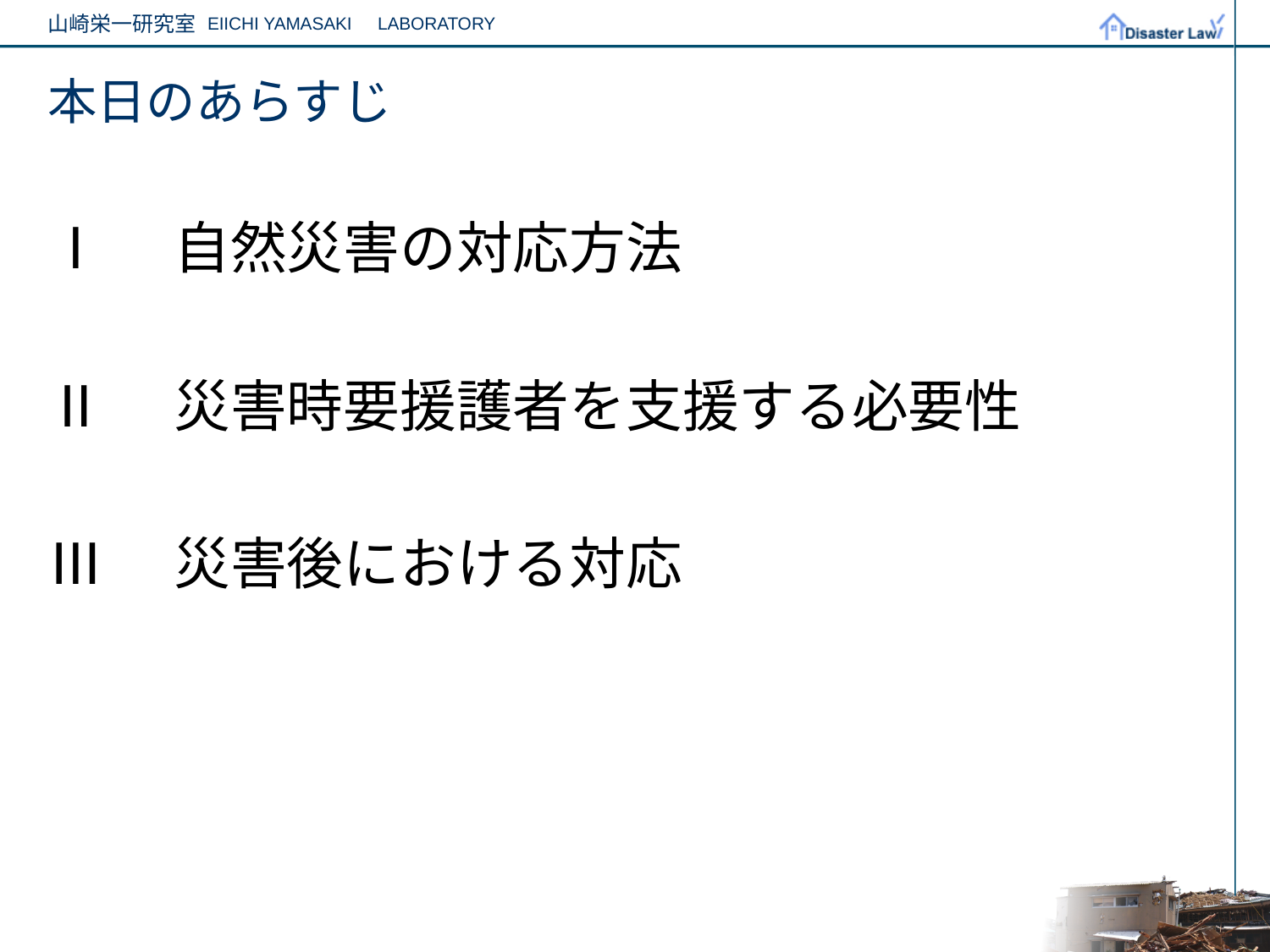

# 本日のあらすじ
Ⅰ　自然災害の対応方法

Ⅱ　災害時要援護者を支援する必要性

Ⅲ　災害後における対応